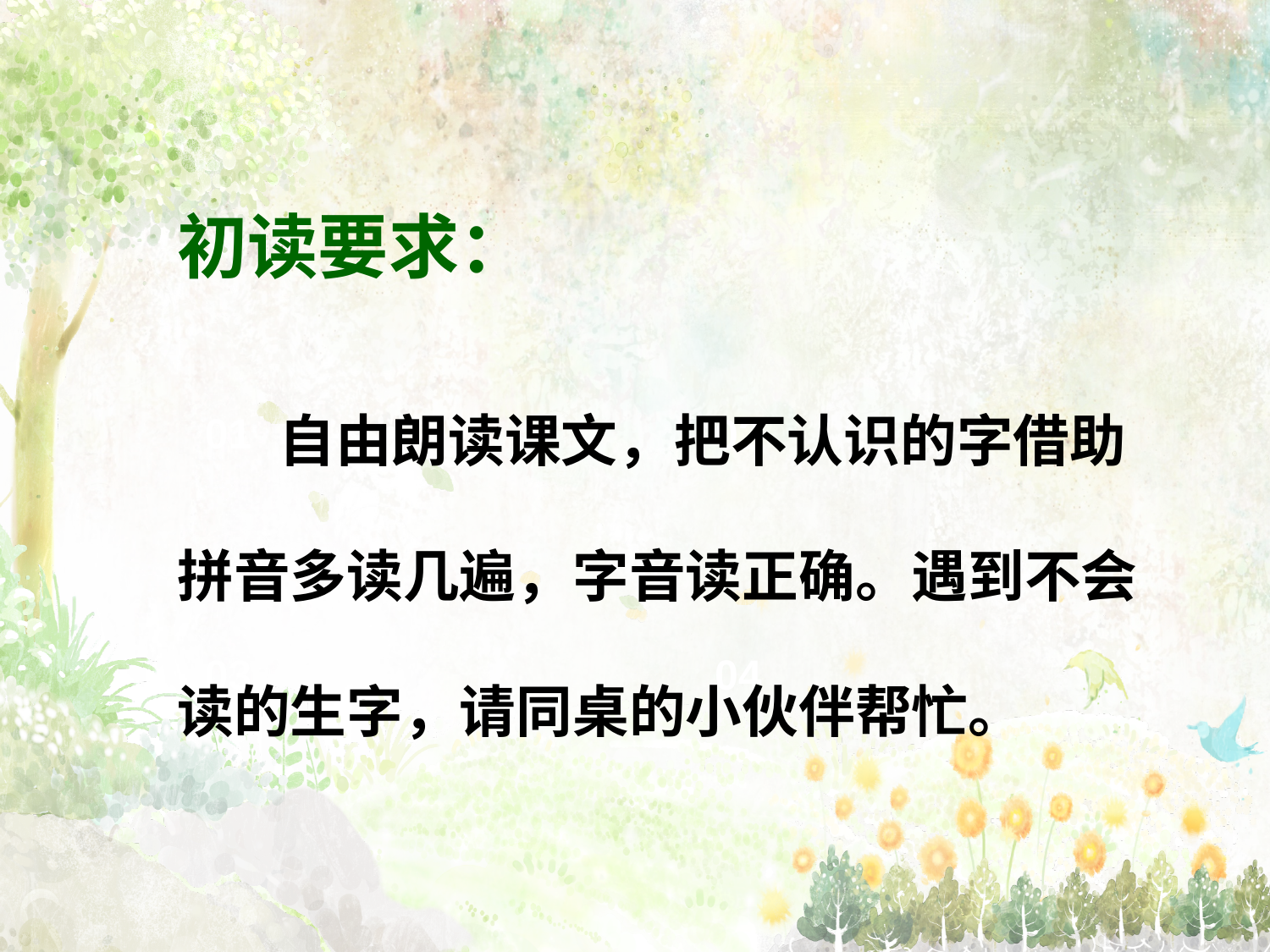

初读要求：

        自由朗读课文，把不认识的字借助

拼音多读几遍，字音读正确。遇到不会

读的生字，请同桌的小伙伴帮忙。
01
02
03
04